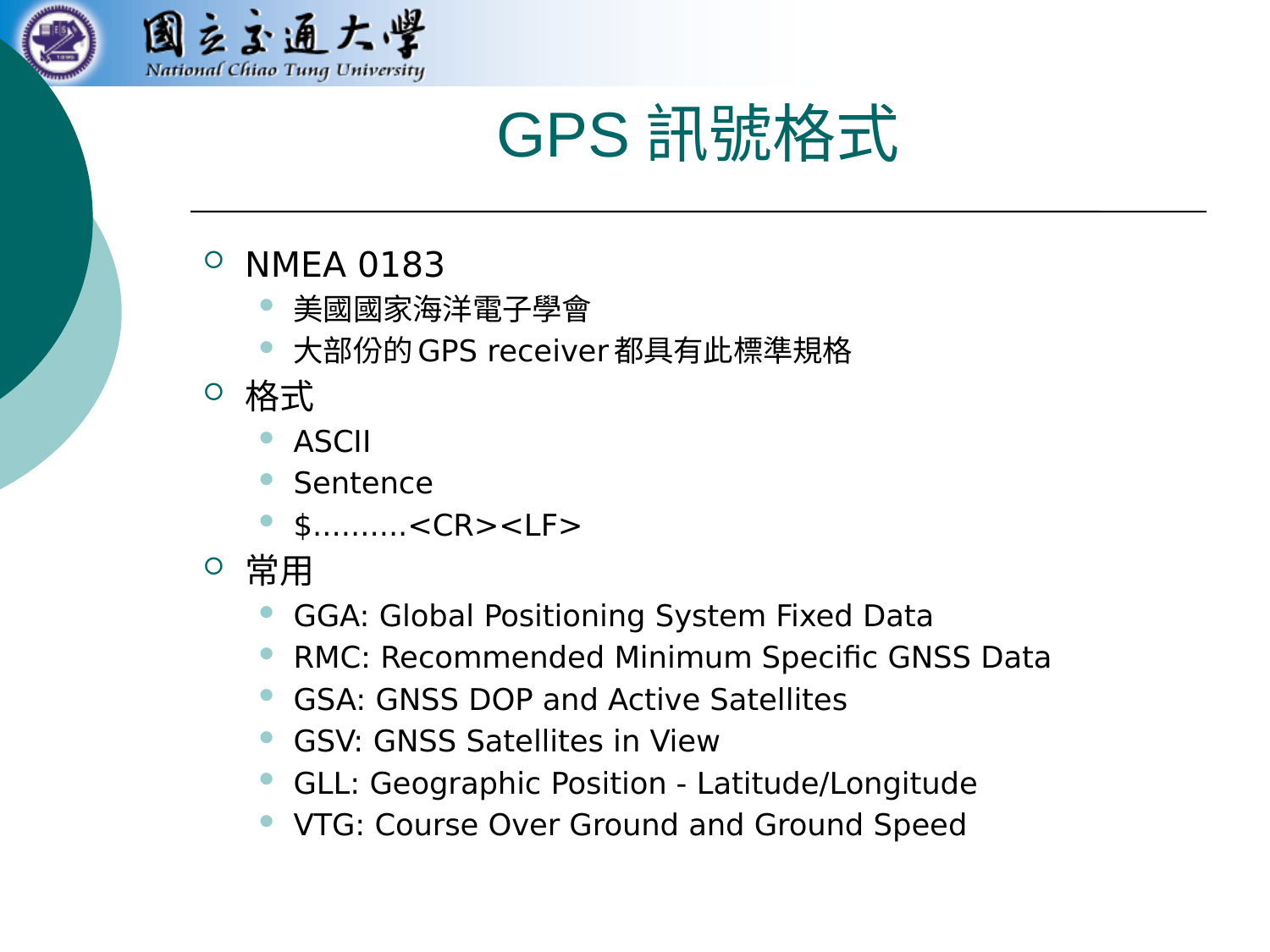

# GPS訊號格式
NMEA 0183
美國國家海洋電子學會
大部份的GPS receiver都具有此標準規格
格式
ASCII
Sentence
$..........<CR><LF>
常用
GGA: Global Positioning System Fixed Data
RMC: Recommended Minimum Specific GNSS Data
GSA: GNSS DOP and Active Satellites
GSV: GNSS Satellites in View
GLL: Geographic Position - Latitude/Longitude
VTG: Course Over Ground and Ground Speed